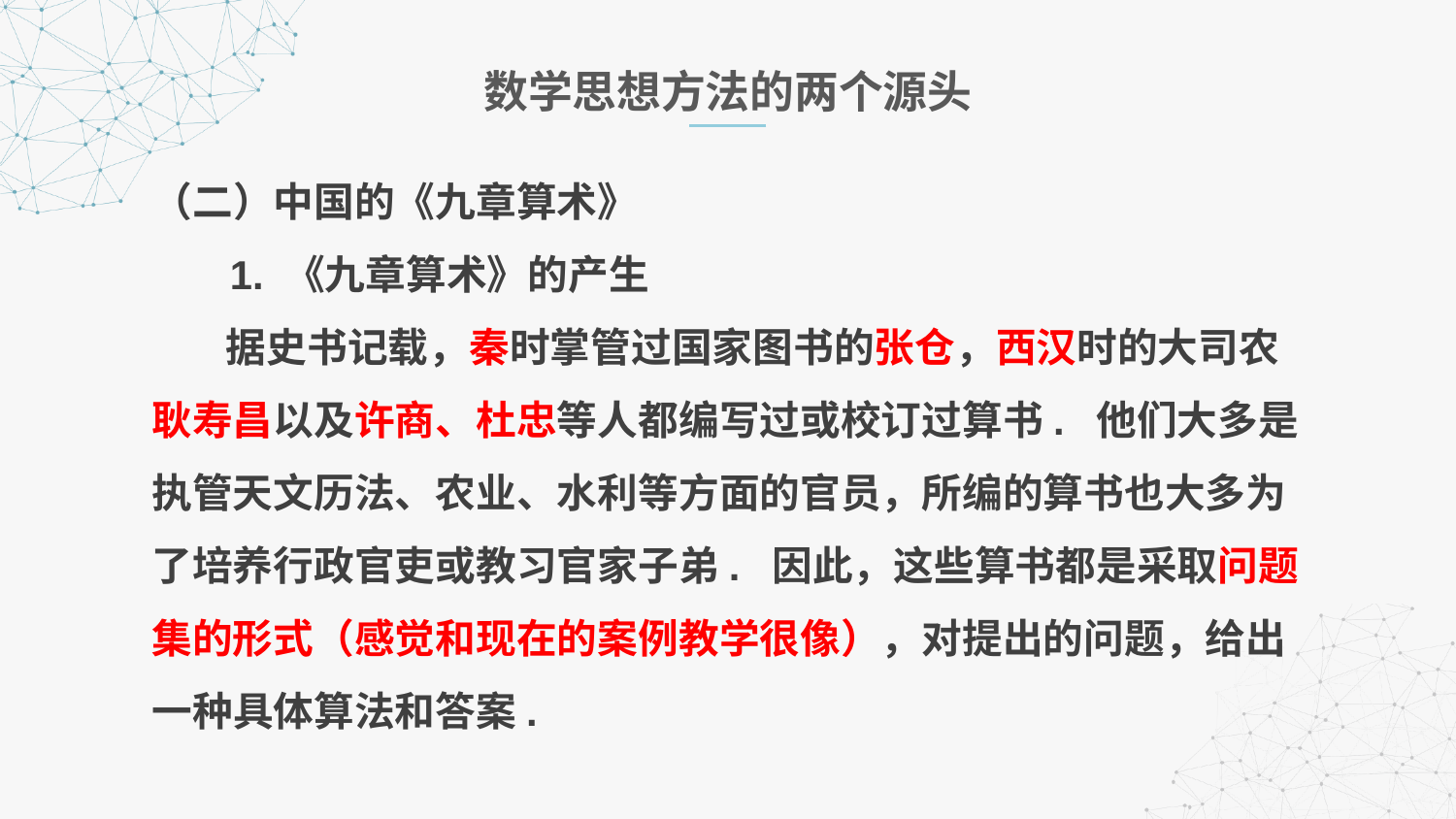

数学思想方法的两个源头
（二）中国的《九章算术》
       1. 《九章算术》的产生
       据史书记载，秦时掌管过国家图书的张仓，西汉时的大司农耿寿昌以及许商、杜忠等人都编写过或校订过算书.  他们大多是执管天文历法、农业、水利等方面的官员，所编的算书也大多为了培养行政官吏或教习官家子弟.  因此，这些算书都是采取问题集的形式（感觉和现在的案例教学很像），对提出的问题，给出一种具体算法和答案.